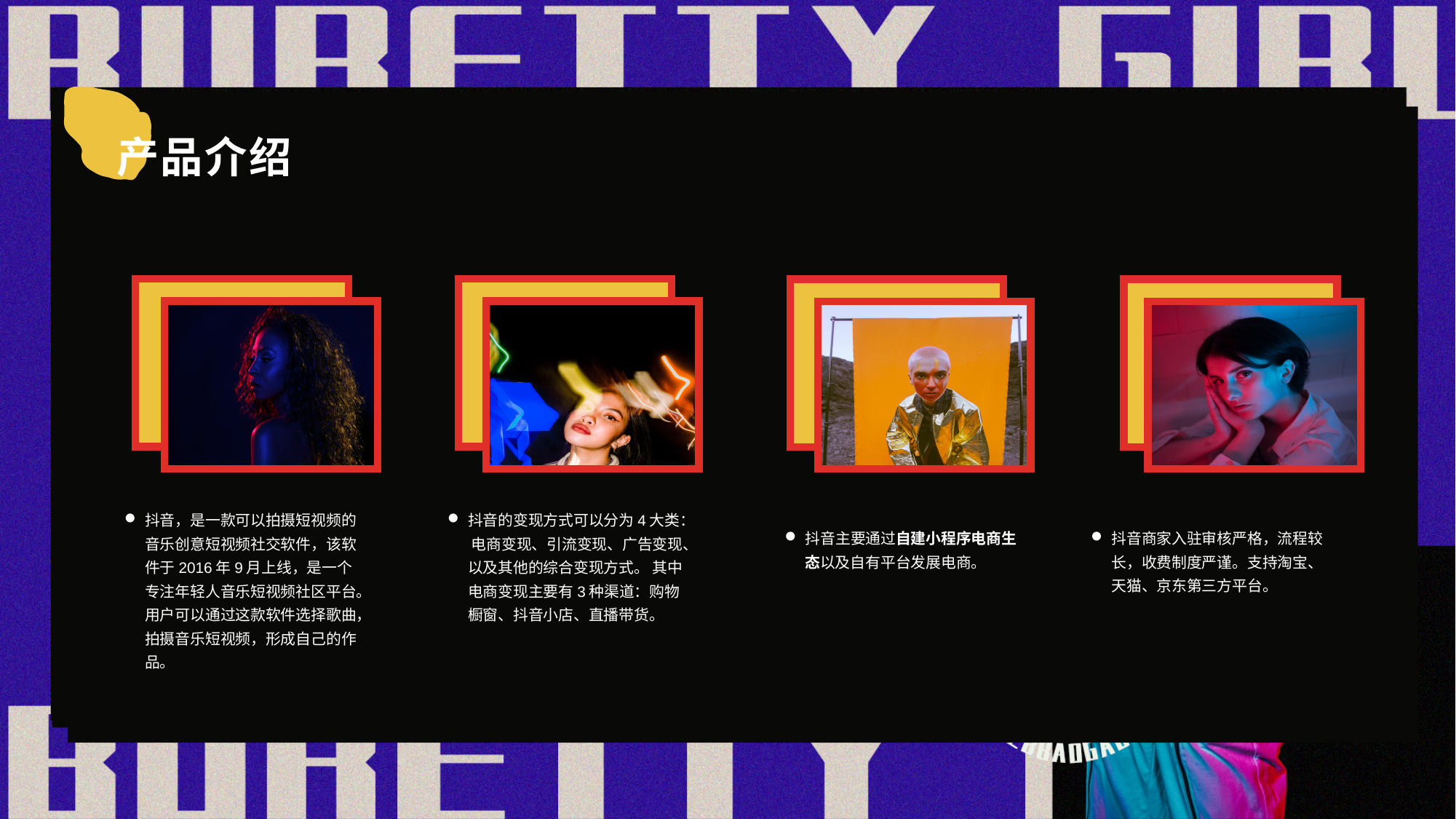

。

# 产品介绍

抖音，是一款可以拍摄短视频的音乐创意短视频社交软件，该软件于2016年9月上线，是一个专注年轻人音乐短视频社区平台。用户可以通过这款软件选择歌曲，拍摄音乐短视频，形成自己的作品。
抖音的变现方式可以分为4大类： 电商变现、引流变现、广告变现、以及其他的综合变现方式。 其中电商变现主要有3种渠道：购物橱窗、抖音小店、直播带货。

抖音主要通过自建小程序电商生态以及自有平台发展电商。

抖音商家入驻审核严格，流程较长，收费制度严谨。支持淘宝、天猫、京东第三方平台。